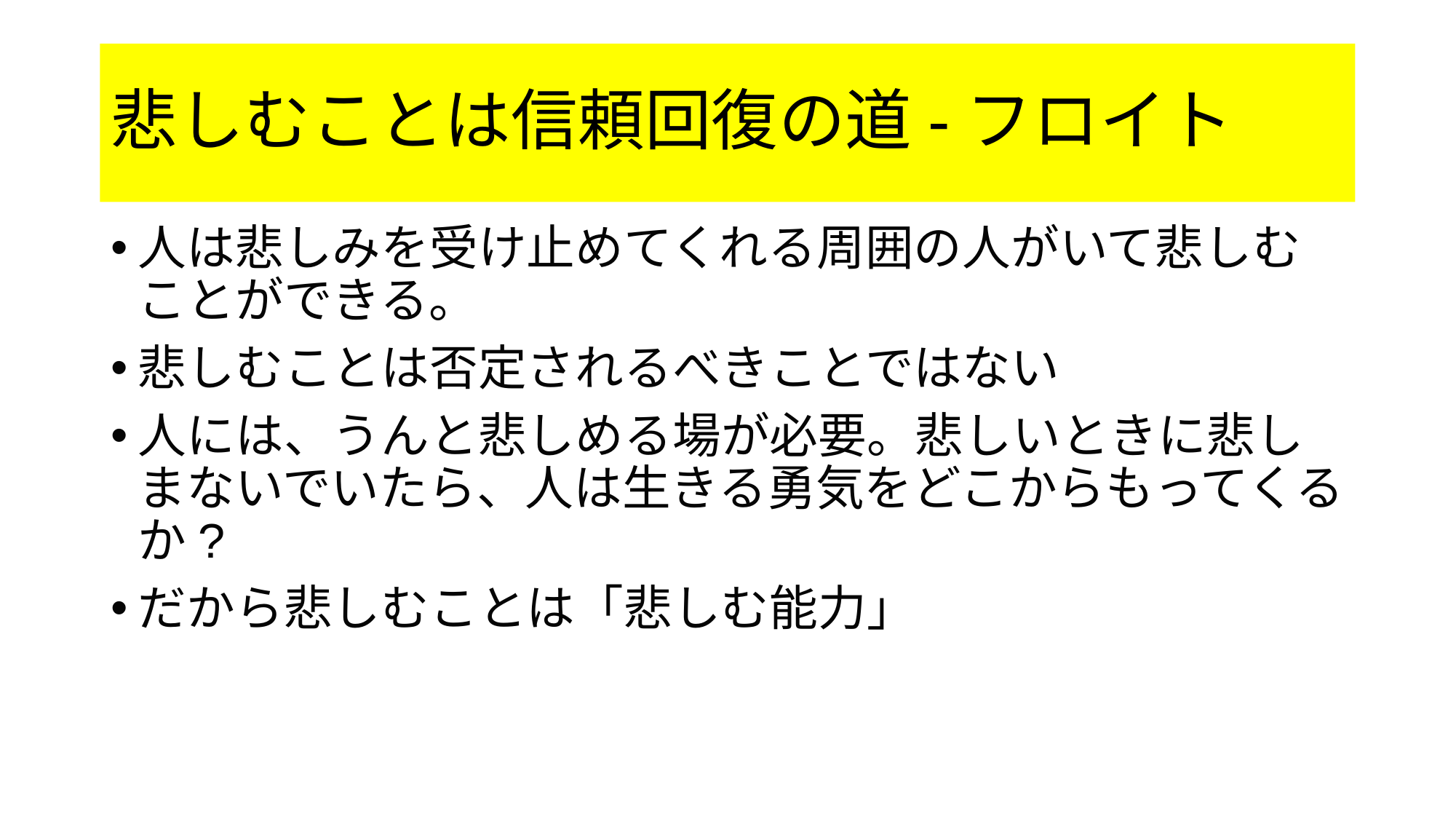

# 悲しむことは信頼回復の道-フロイト
人は悲しみを受け止めてくれる周囲の人がいて悲しむことができる。
悲しむことは否定されるべきことではない
人には、うんと悲しめる場が必要。悲しいときに悲しまないでいたら、人は生きる勇気をどこからもってくるか?
だから悲しむことは「悲しむ能力」